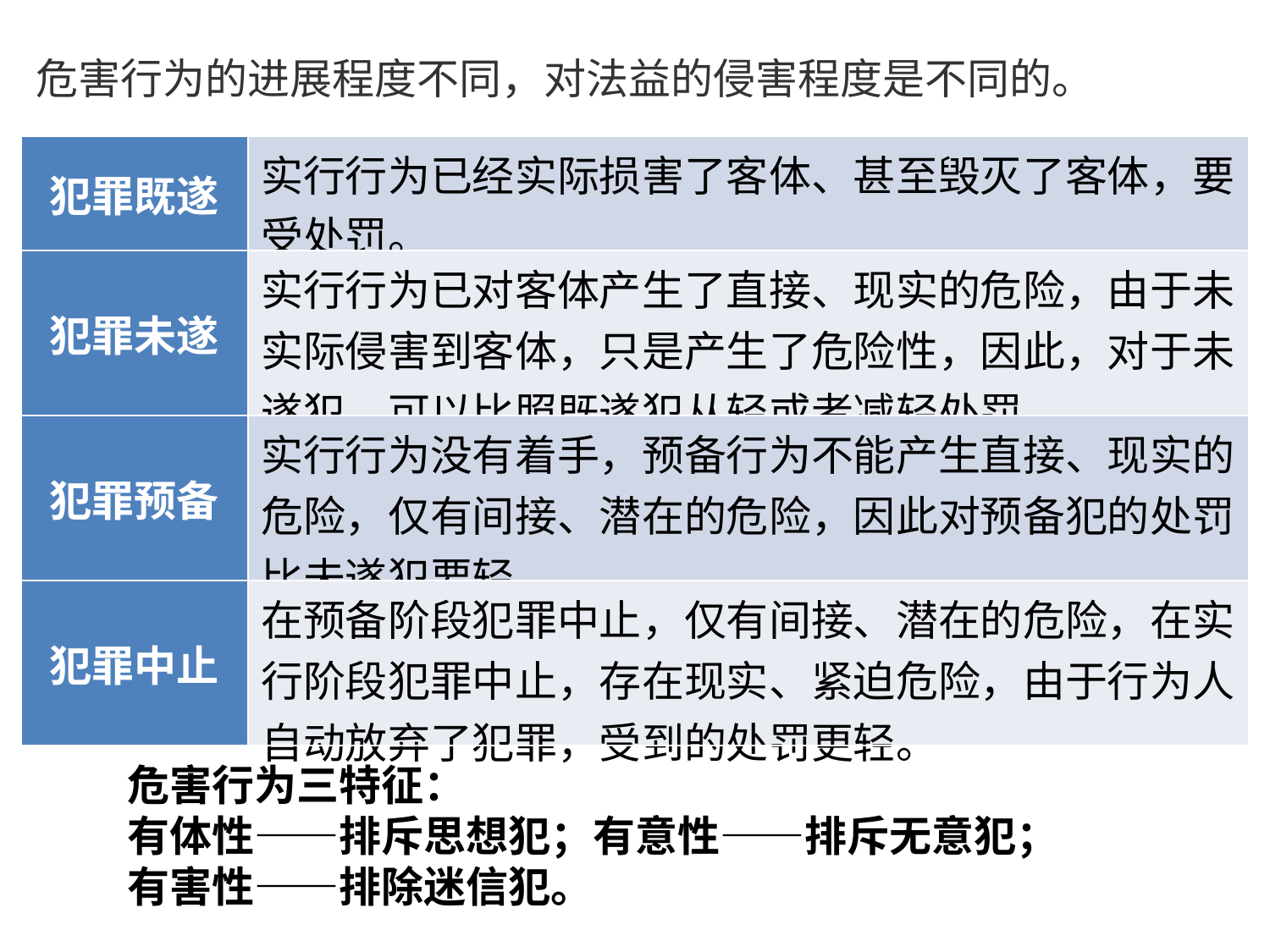

危害行为的进展程度不同，对法益的侵害程度是不同的。
| 犯罪既遂 | 实行行为已经实际损害了客体、甚至毁灭了客体，要受处罚。 |
| --- | --- |
| 犯罪未遂 | 实行行为已对客体产生了直接、现实的危险，由于未实际侵害到客体，只是产生了危险性，因此，对于未遂犯，可以比照既遂犯从轻或者减轻处罚。 |
| 犯罪预备 | 实行行为没有着手，预备行为不能产生直接、现实的危险，仅有间接、潜在的危险，因此对预备犯的处罚比未遂犯要轻。 |
| 犯罪中止 | 在预备阶段犯罪中止，仅有间接、潜在的危险，在实行阶段犯罪中止，存在现实、紧迫危险，由于行为人自动放弃了犯罪，受到的处罚更轻。 |
危害行为三特征：
有体性——排斥思想犯；有意性——排斥无意犯；
有害性——排除迷信犯。